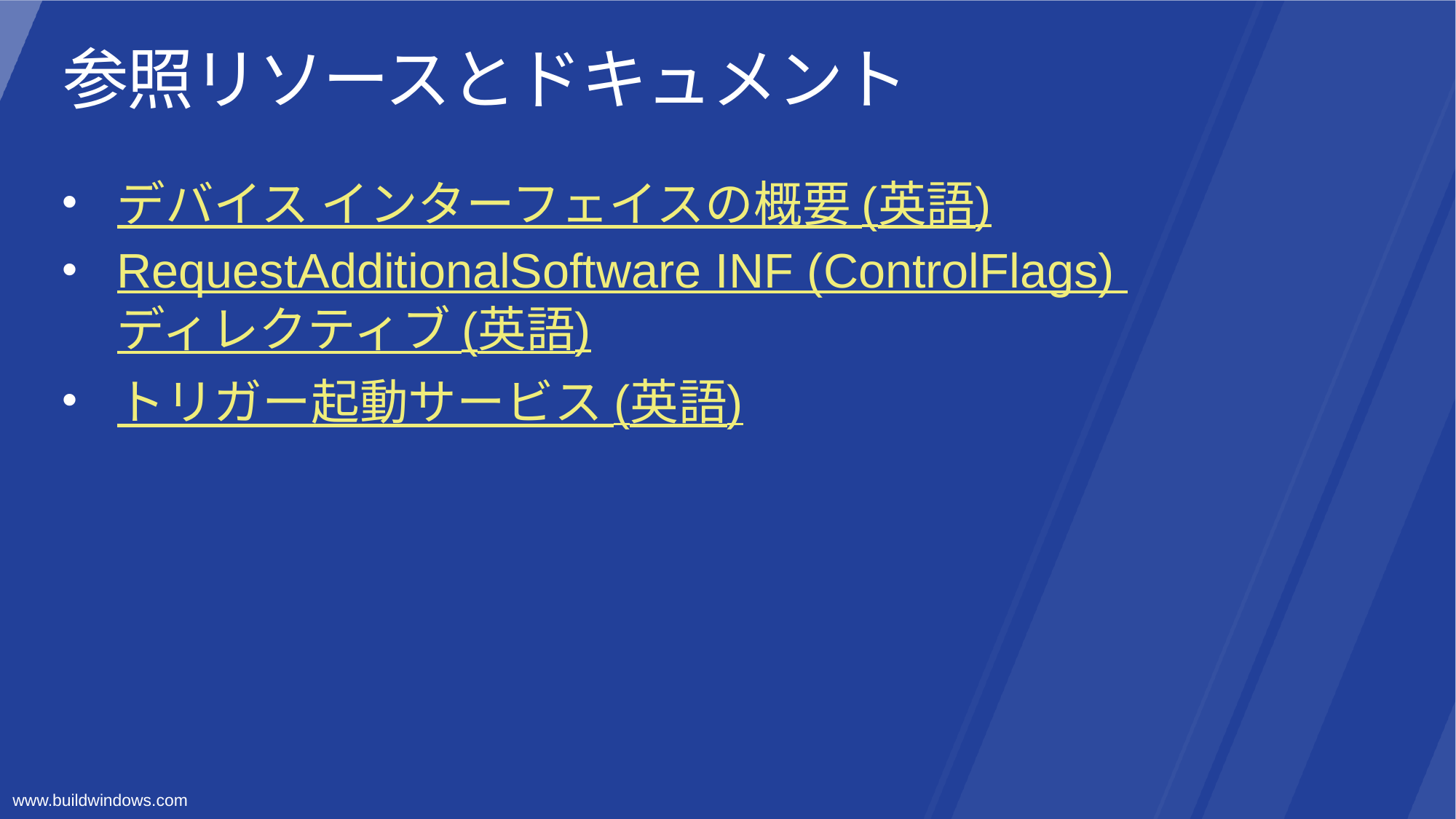

# 参照リソースとドキュメント
デバイス インターフェイスの概要 (英語)
RequestAdditionalSoftware INF (ControlFlags) ディレクティブ (英語)
トリガー起動サービス (英語)